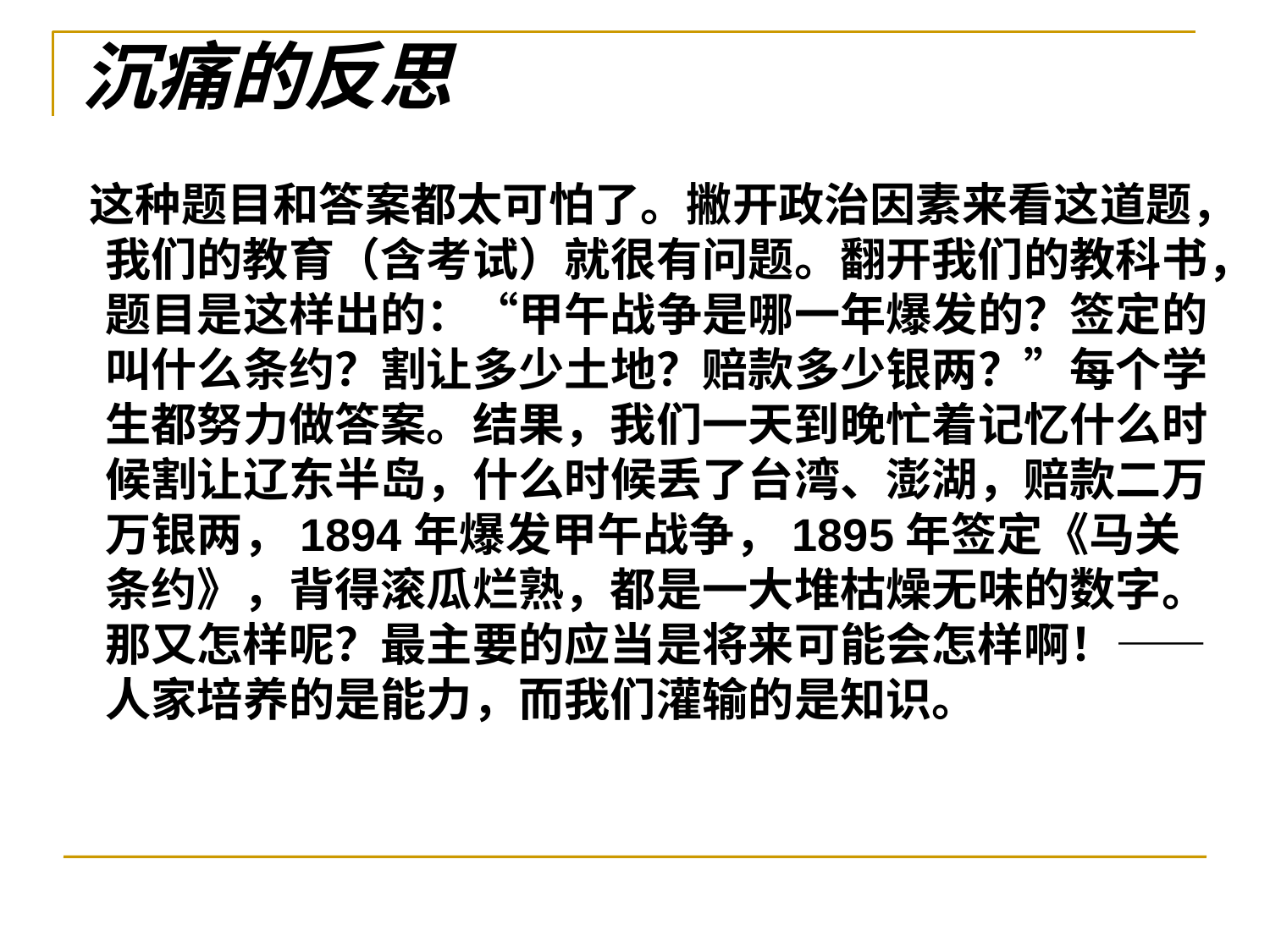

# 沉痛的反思
  这种题目和答案都太可怕了。撇开政治因素来看这道题，我们的教育（含考试）就很有问题。翻开我们的教科书，题目是这样出的：“甲午战争是哪一年爆发的？签定的叫什么条约？割让多少土地？赔款多少银两？”每个学生都努力做答案。结果，我们一天到晚忙着记忆什么时候割让辽东半岛，什么时候丢了台湾、澎湖，赔款二万万银两，1894年爆发甲午战争，1895年签定《马关条约》，背得滚瓜烂熟，都是一大堆枯燥无味的数字。那又怎样呢？最主要的应当是将来可能会怎样啊！——人家培养的是能力，而我们灌输的是知识。